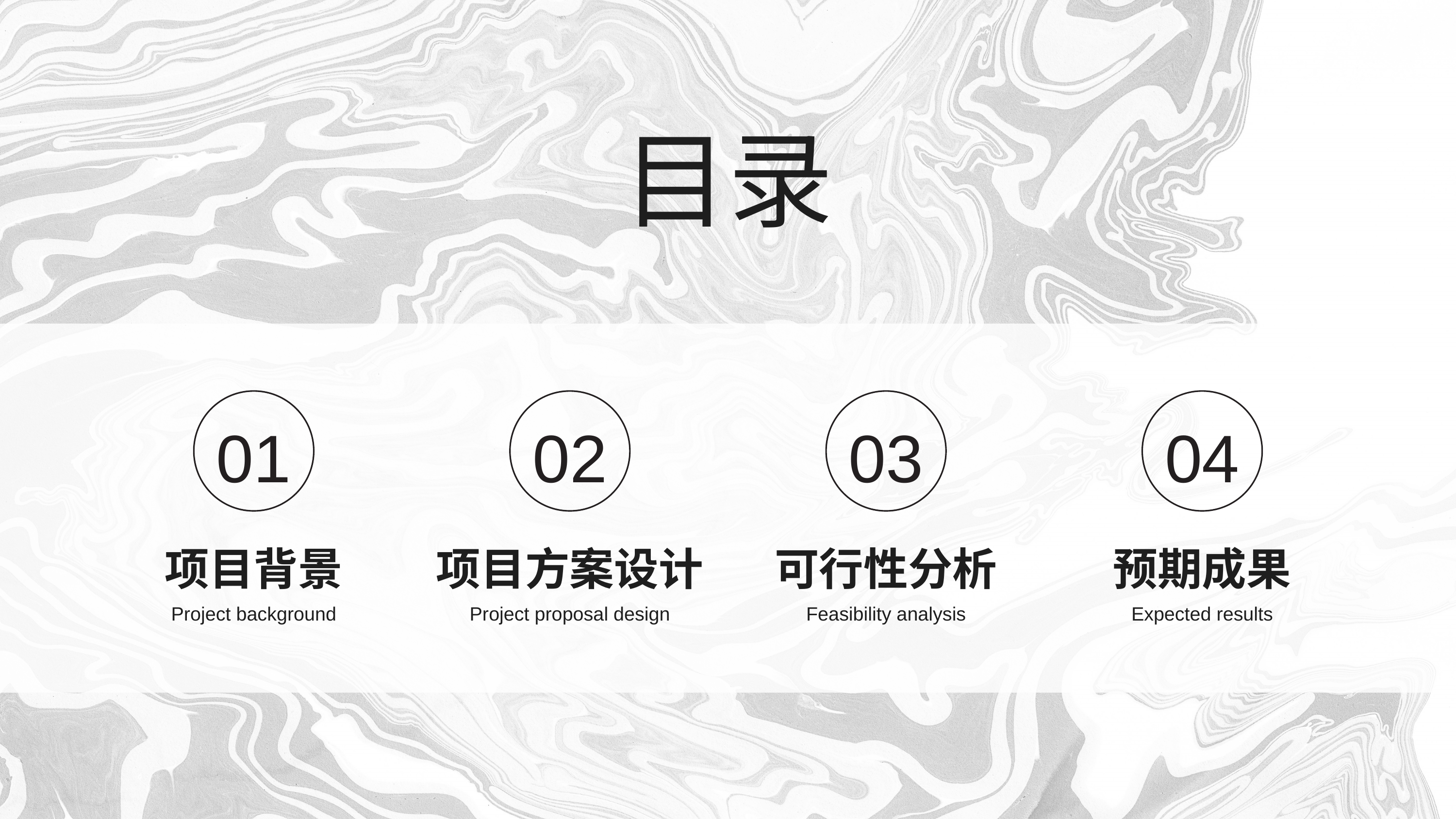

目录

01
02
03
04
项目背景
项目方案设计
可行性分析
预期成果
Project background
Project proposal design
Feasibility analysis
Expected results